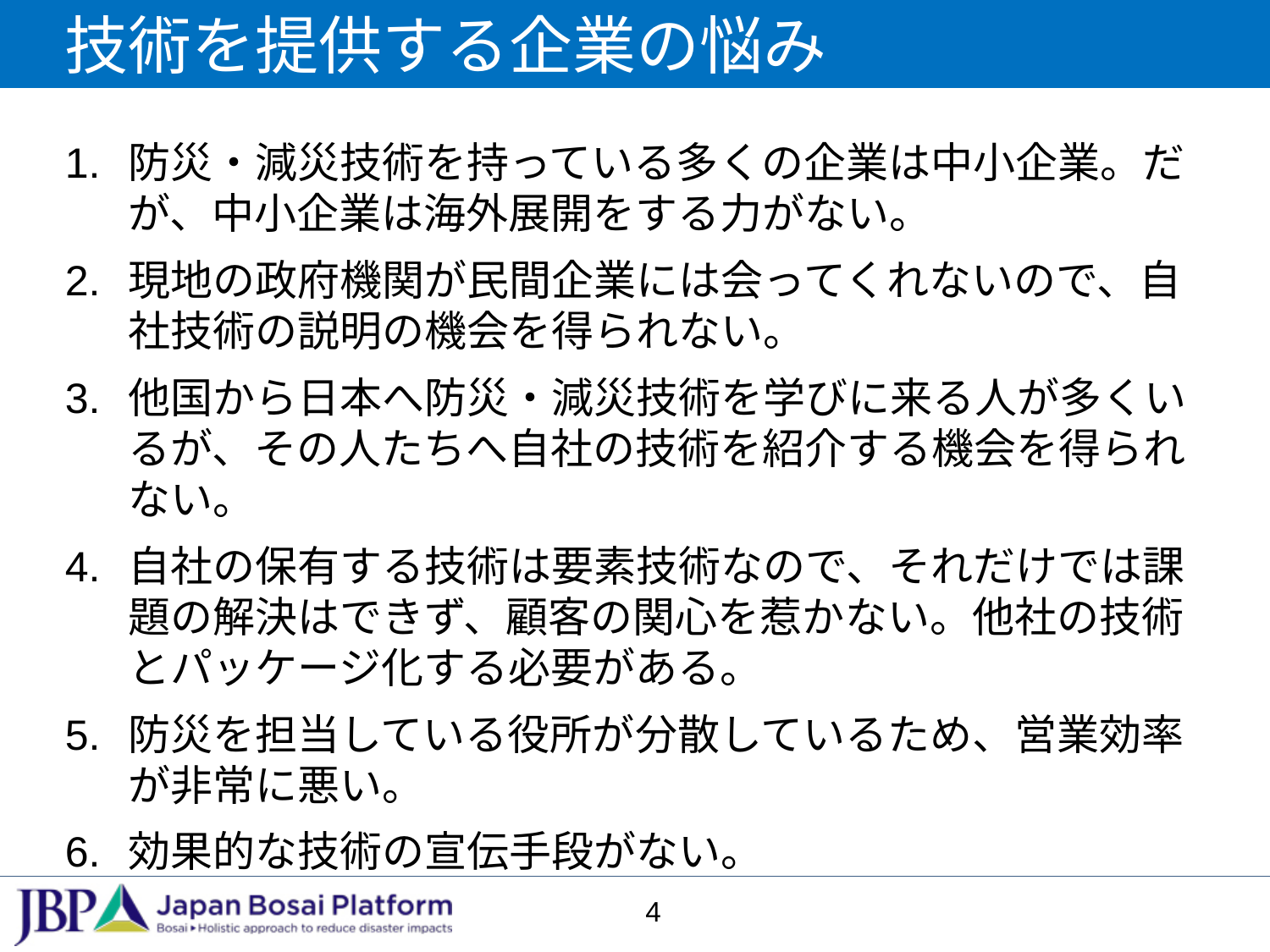

# 技術を提供する企業の悩み
防災・減災技術を持っている多くの企業は中小企業。だが、中小企業は海外展開をする力がない。
現地の政府機関が民間企業には会ってくれないので、自社技術の説明の機会を得られない。
他国から日本へ防災・減災技術を学びに来る人が多くいるが、その人たちへ自社の技術を紹介する機会を得られない。
自社の保有する技術は要素技術なので、それだけでは課題の解決はできず、顧客の関心を惹かない。他社の技術とパッケージ化する必要がある。
防災を担当している役所が分散しているため、営業効率が非常に悪い。
効果的な技術の宣伝手段がない。

4